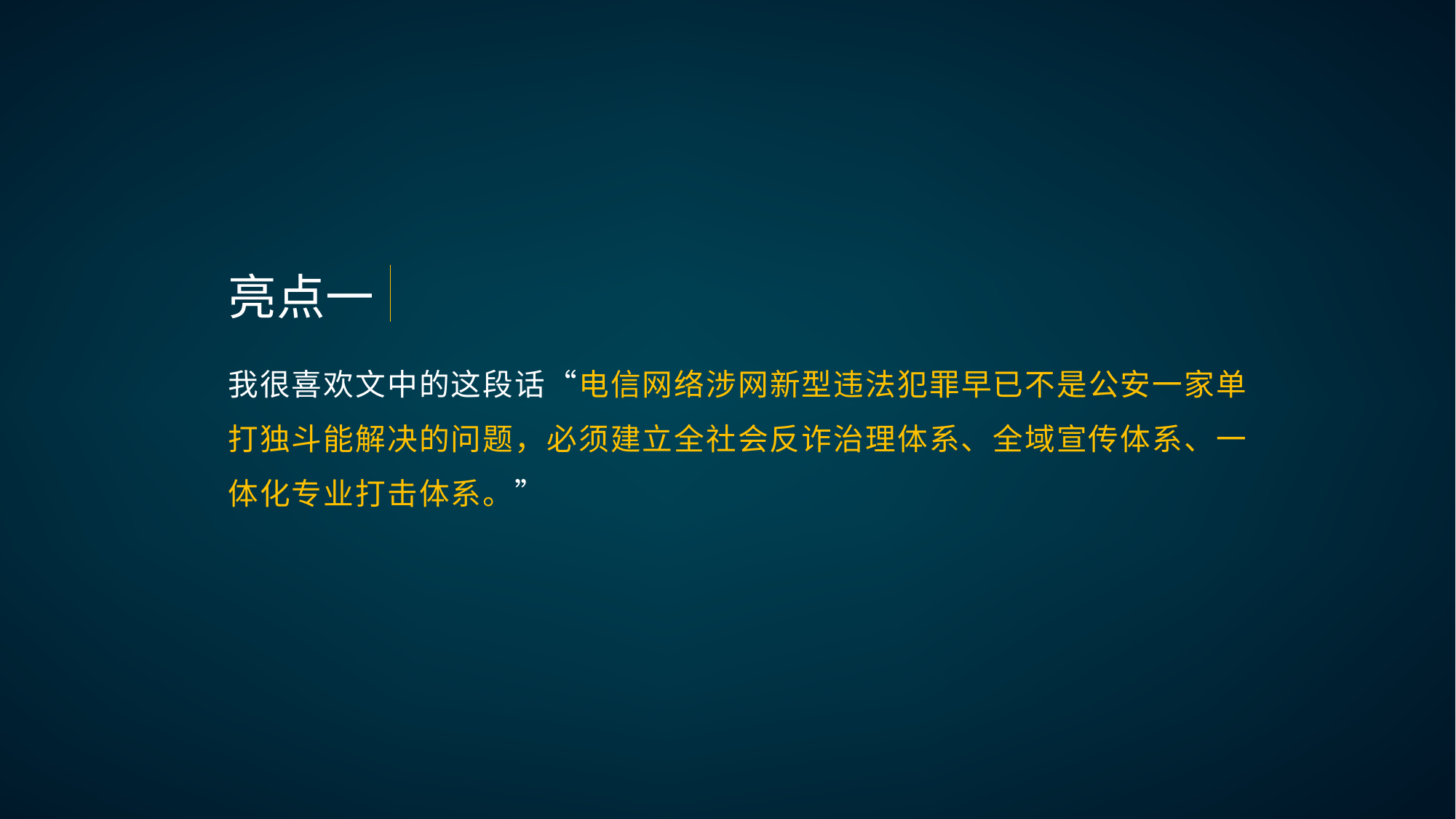

亮点一
我很喜欢文中的这段话“电信网络涉网新型违法犯罪早已不是公安一家单打独斗能解决的问题，必须建立全社会反诈治理体系、全域宣传体系、一体化专业打击体系。”